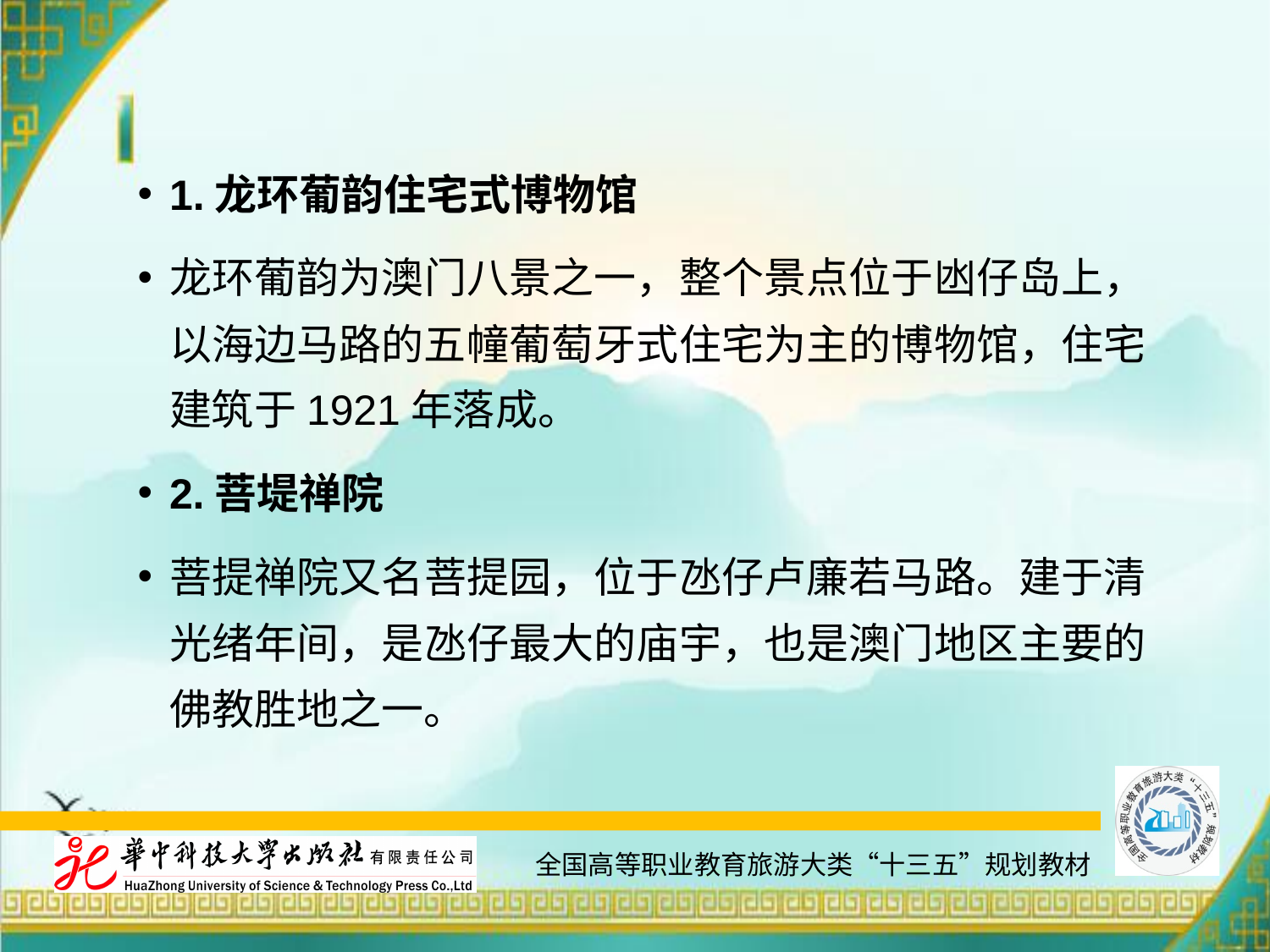

#
1.龙环葡韵住宅式博物馆
龙环葡韵为澳门八景之一，整个景点位于凼仔岛上，以海边马路的五幢葡萄牙式住宅为主的博物馆，住宅建筑于1921年落成。
2.菩堤禅院
菩提禅院又名菩提园，位于氹仔卢廉若马路。建于清光绪年间，是氹仔最大的庙宇，也是澳门地区主要的佛教胜地之一。